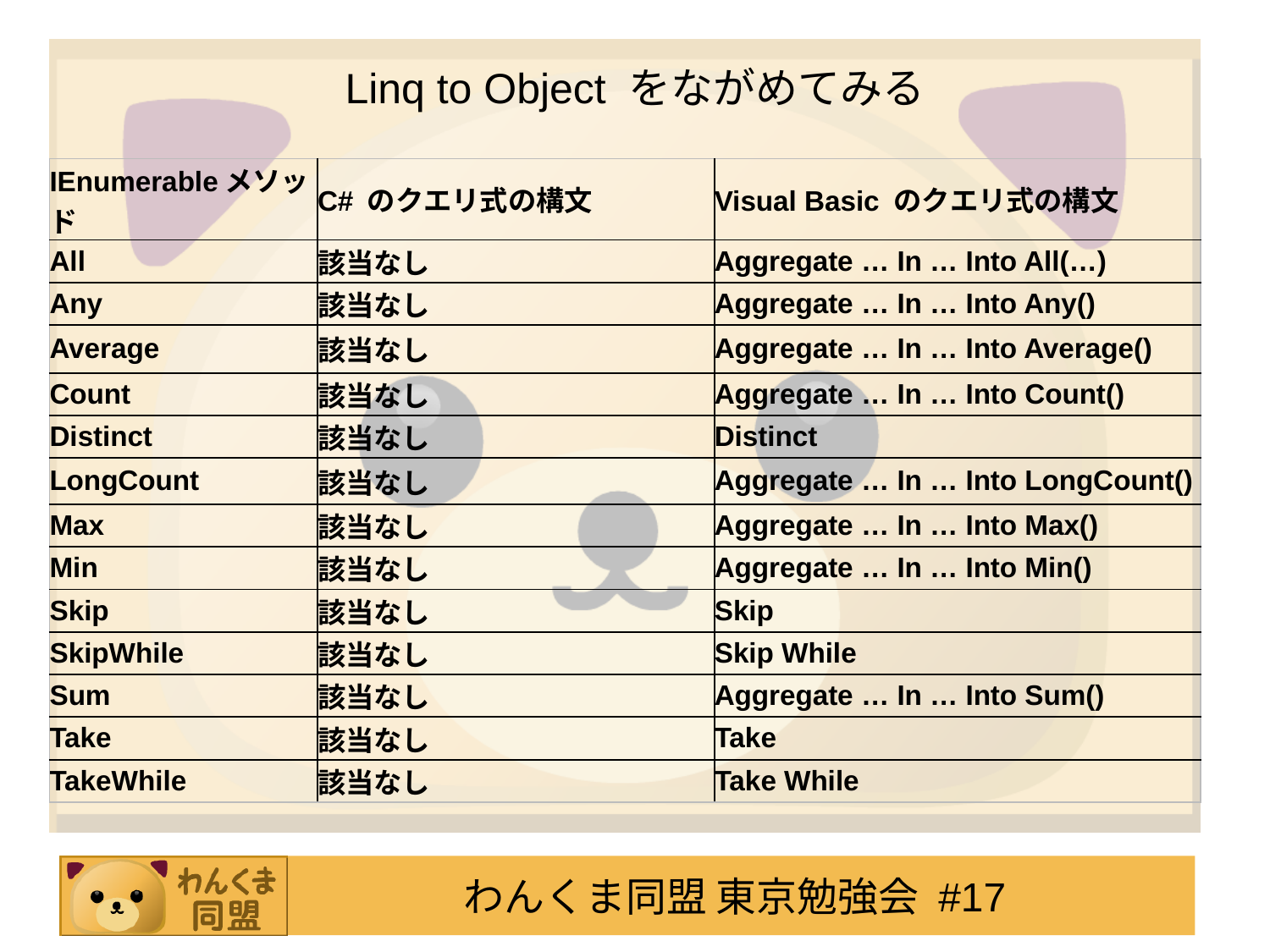

# Linq to Object をながめてみる
| IEnumerableメソッド | C# のクエリ式の構文 | Visual Basic のクエリ式の構文 |
| --- | --- | --- |
| All | 該当なし | Aggregate … In … Into All(…) |
| Any | 該当なし | Aggregate … In … Into Any() |
| Average | 該当なし | Aggregate … In … Into Average() |
| Count | 該当なし | Aggregate … In … Into Count() |
| Distinct | 該当なし | Distinct |
| LongCount | 該当なし | Aggregate … In … Into LongCount() |
| Max | 該当なし | Aggregate … In … Into Max() |
| Min | 該当なし | Aggregate … In … Into Min() |
| Skip | 該当なし | Skip |
| SkipWhile | 該当なし | Skip While |
| Sum | 該当なし | Aggregate … In … Into Sum() |
| Take | 該当なし | Take |
| TakeWhile | 該当なし | Take While |